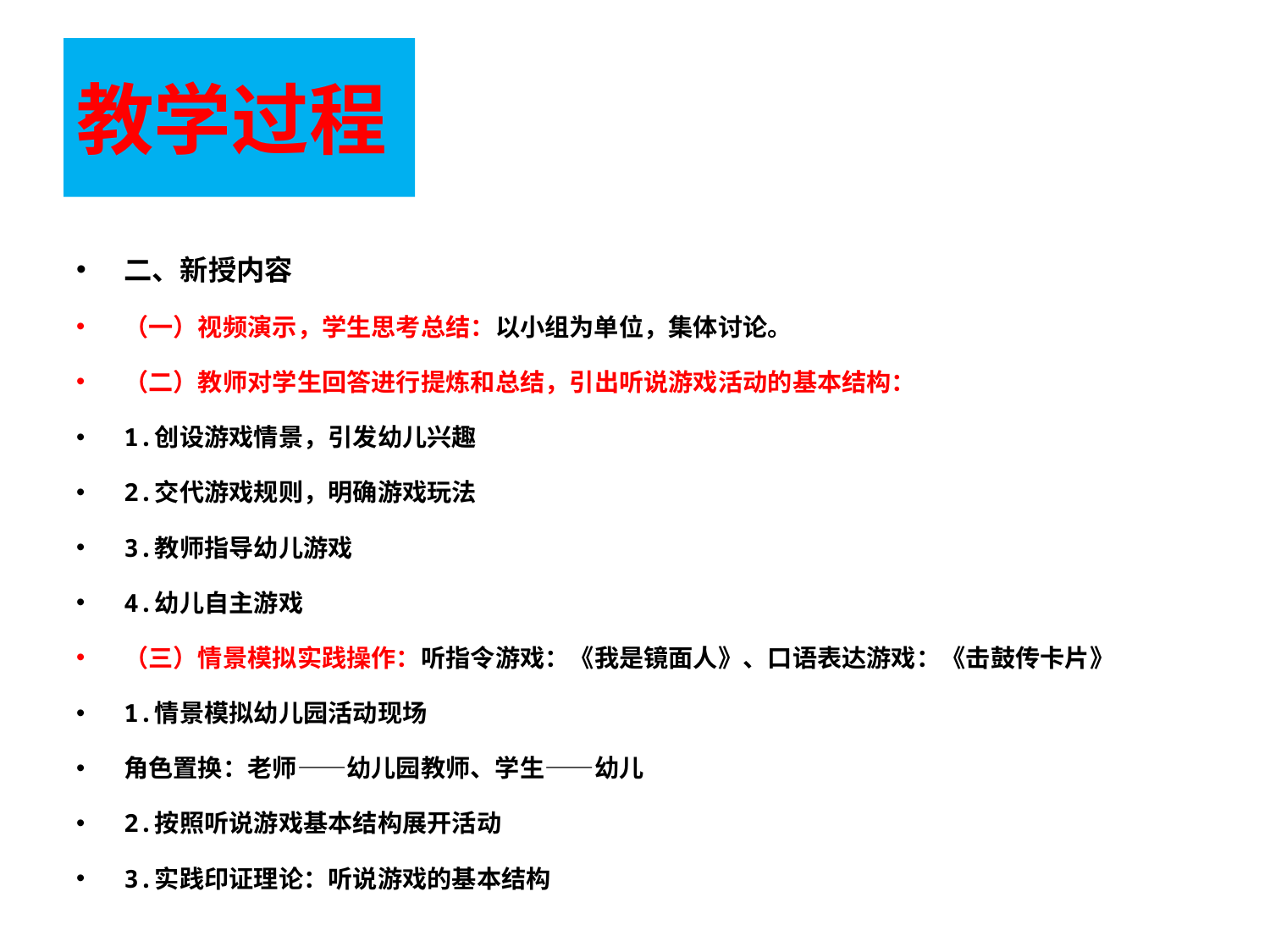

# 教学过程
二、新授内容
（一）视频演示，学生思考总结：以小组为单位，集体讨论。
（二）教师对学生回答进行提炼和总结，引出听说游戏活动的基本结构：
1.创设游戏情景，引发幼儿兴趣
2.交代游戏规则，明确游戏玩法
3.教师指导幼儿游戏
4.幼儿自主游戏
（三）情景模拟实践操作：听指令游戏：《我是镜面人》、口语表达游戏：《击鼓传卡片》
1.情景模拟幼儿园活动现场
角色置换：老师——幼儿园教师、学生——幼儿
2.按照听说游戏基本结构展开活动
3.实践印证理论：听说游戏的基本结构